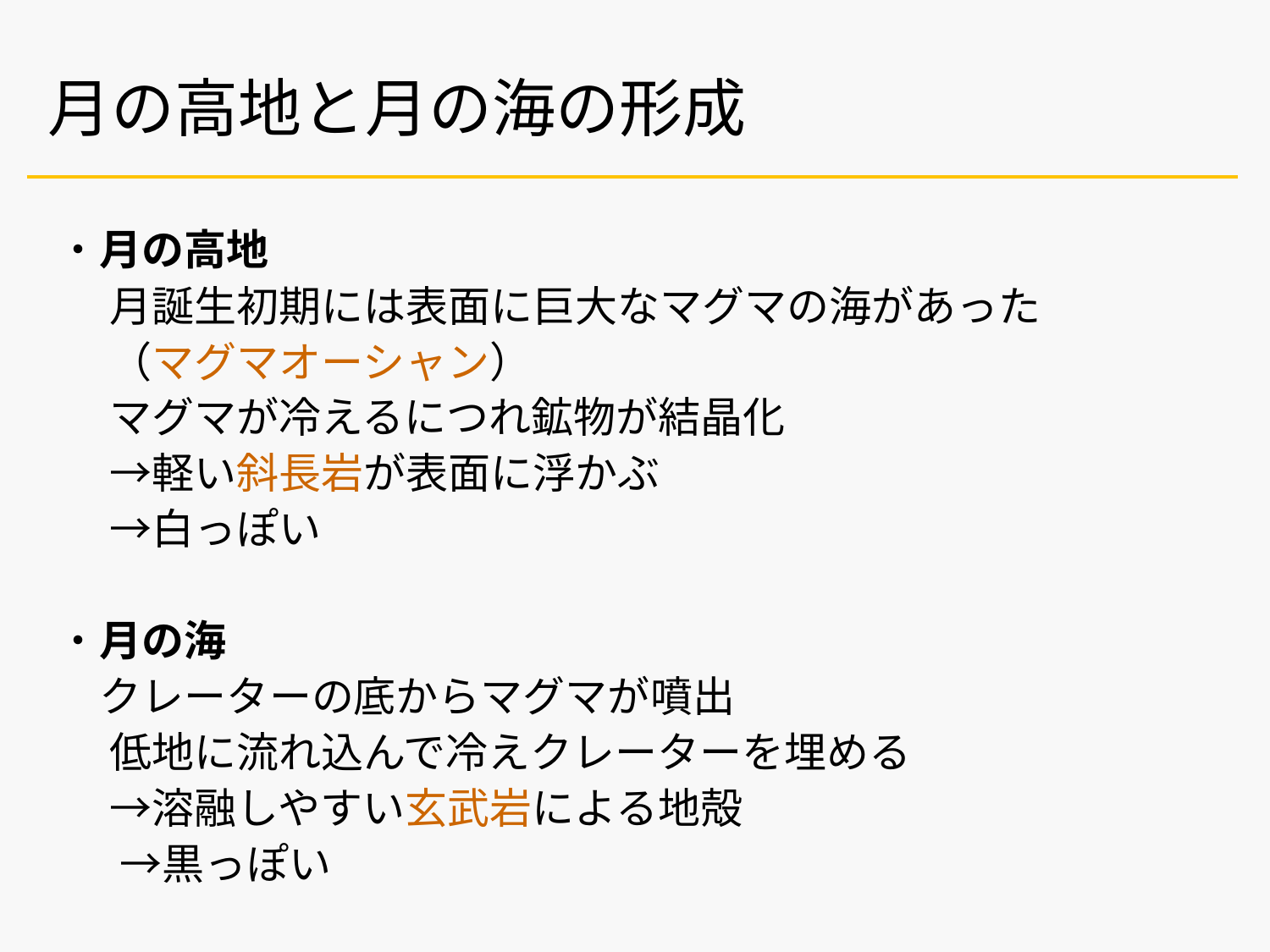

月の高地と月の海の形成
・月の高地
　 月誕生初期には表面に巨大なマグマの海があった
　 （マグマオーシャン）
　 マグマが冷えるにつれ鉱物が結晶化
　 →軽い斜長岩が表面に浮かぶ
　 →白っぽい

・月の海
　クレーターの底からマグマが噴出
　 低地に流れ込んで冷えクレーターを埋める
　 →溶融しやすい玄武岩による地殻
 　→黒っぽい